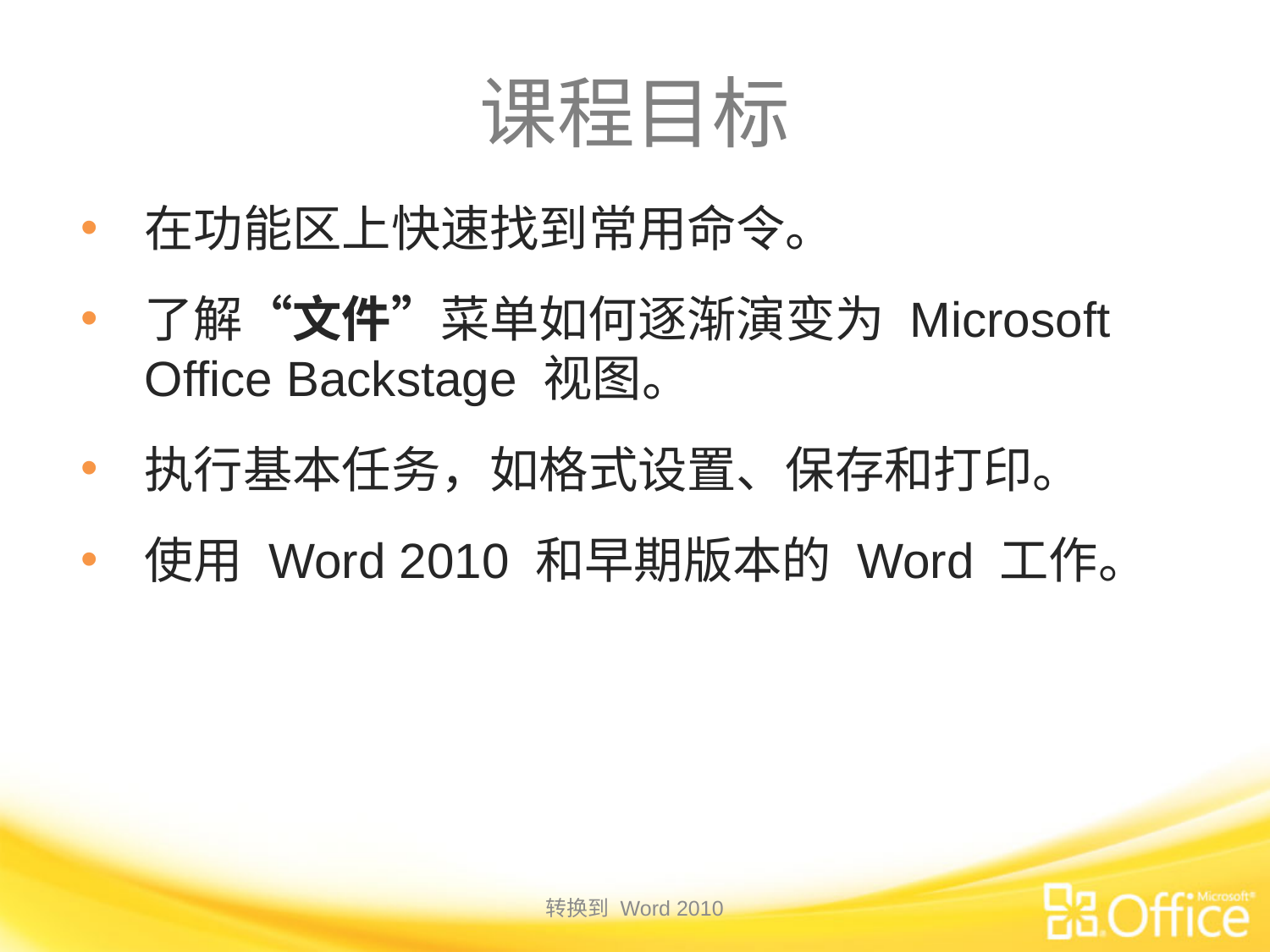

# 课程目标
在功能区上快速找到常用命令。
了解“文件”菜单如何逐渐演变为 Microsoft Office Backstage 视图。
执行基本任务，如格式设置、保存和打印。
使用 Word 2010 和早期版本的 Word 工作。
转换到 Word 2010